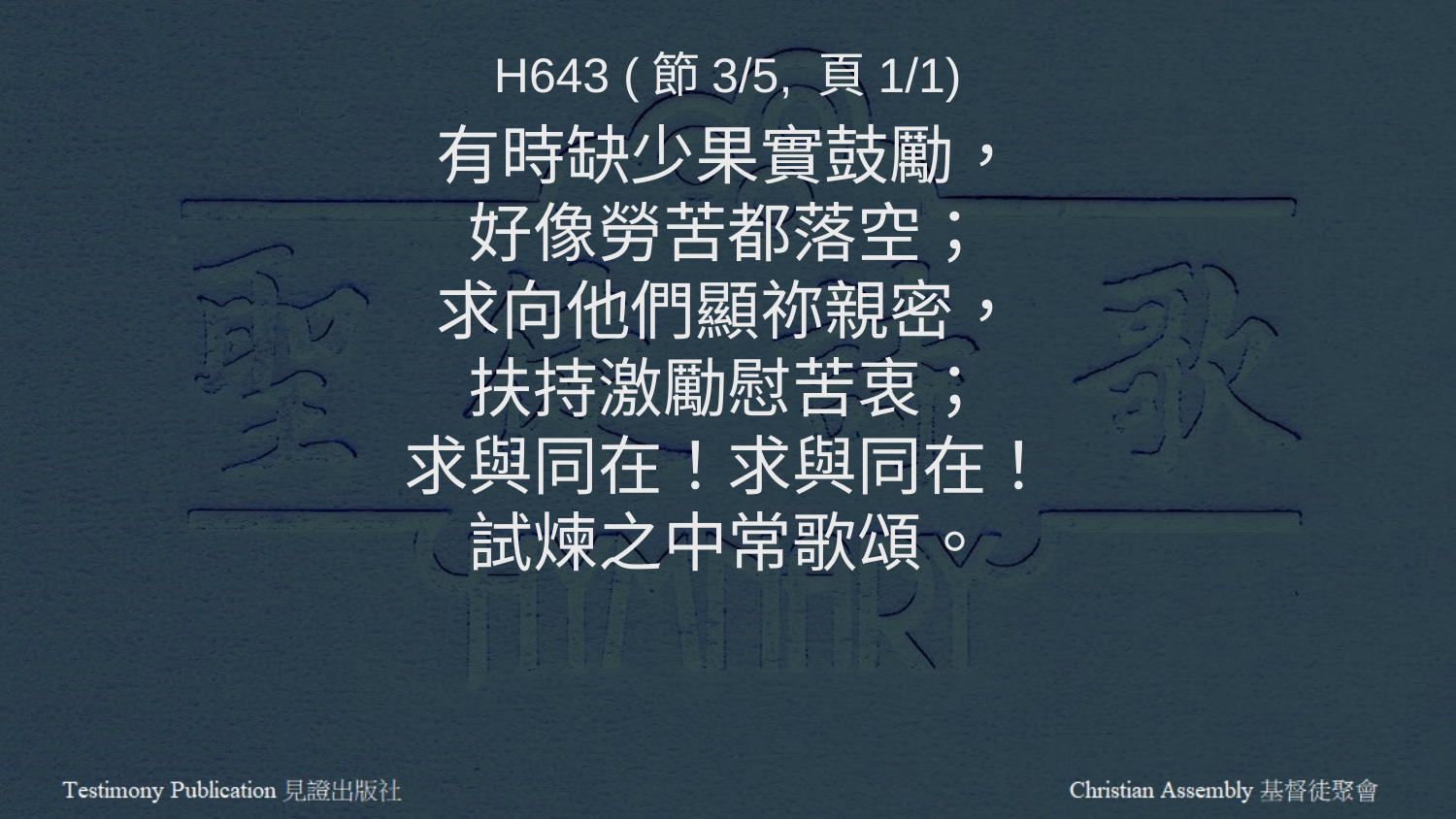

H643 (節3/5, 頁1/1)
有時缺少果實鼓勵，
好像勞苦都落空；
求向他們顯祢親密，
扶持激勵慰苦衷；
求與同在！求與同在！
試煉之中常歌頌。